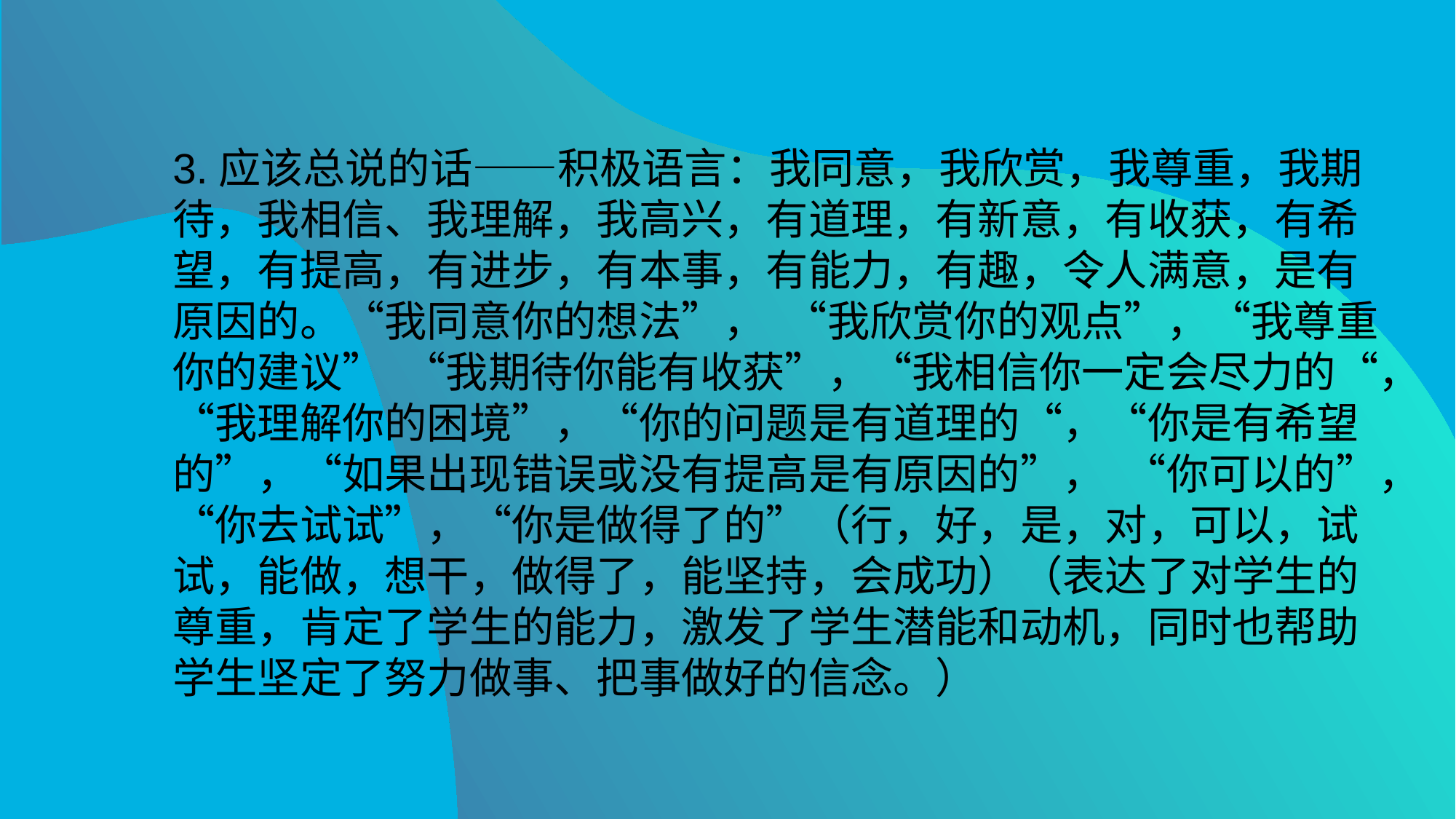

3.应该总说的话——积极语言：我同意，我欣赏，我尊重，我期待，我相信、我理解，我高兴，有道理，有新意，有收获，有希望，有提高，有进步，有本事，有能力，有趣，令人满意，是有原因的。“我同意你的想法”，  “我欣赏你的观点”，“我尊重你的建议”  “我期待你能有收获”，“我相信你一定会尽力的“，“我理解你的困境”，“你的问题是有道理的“，“你是有希望的”，“如果出现错误或没有提高是有原因的”，  “你可以的”，“你去试试”，“你是做得了的”（行，好，是，对，可以，试试，能做，想干，做得了，能坚持，会成功）（表达了对学生的尊重，肯定了学生的能力，激发了学生潜能和动机，同时也帮助学生坚定了努力做事、把事做好的信念。）